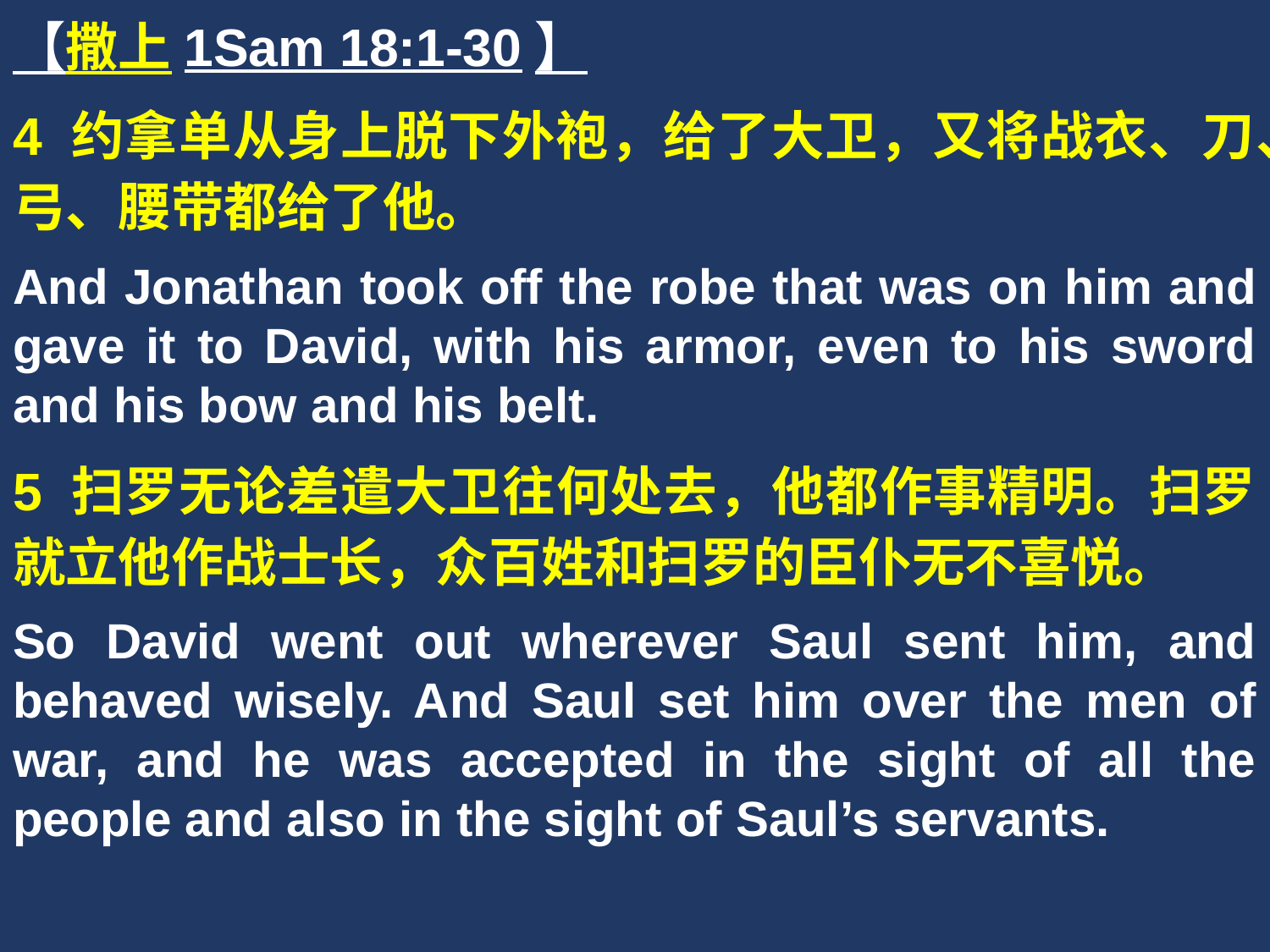

【撒上1Sam 18:1-30】
4 约拿单从身上脱下外袍，给了大卫，又将战衣、刀、弓、腰带都给了他。
And Jonathan took off the robe that was on him and gave it to David, with his armor, even to his sword and his bow and his belt.
5 扫罗无论差遣大卫往何处去，他都作事精明。扫罗就立他作战士长，众百姓和扫罗的臣仆无不喜悦。
So David went out wherever Saul sent him, and behaved wisely. And Saul set him over the men of war, and he was accepted in the sight of all the people and also in the sight of Saul’s servants.